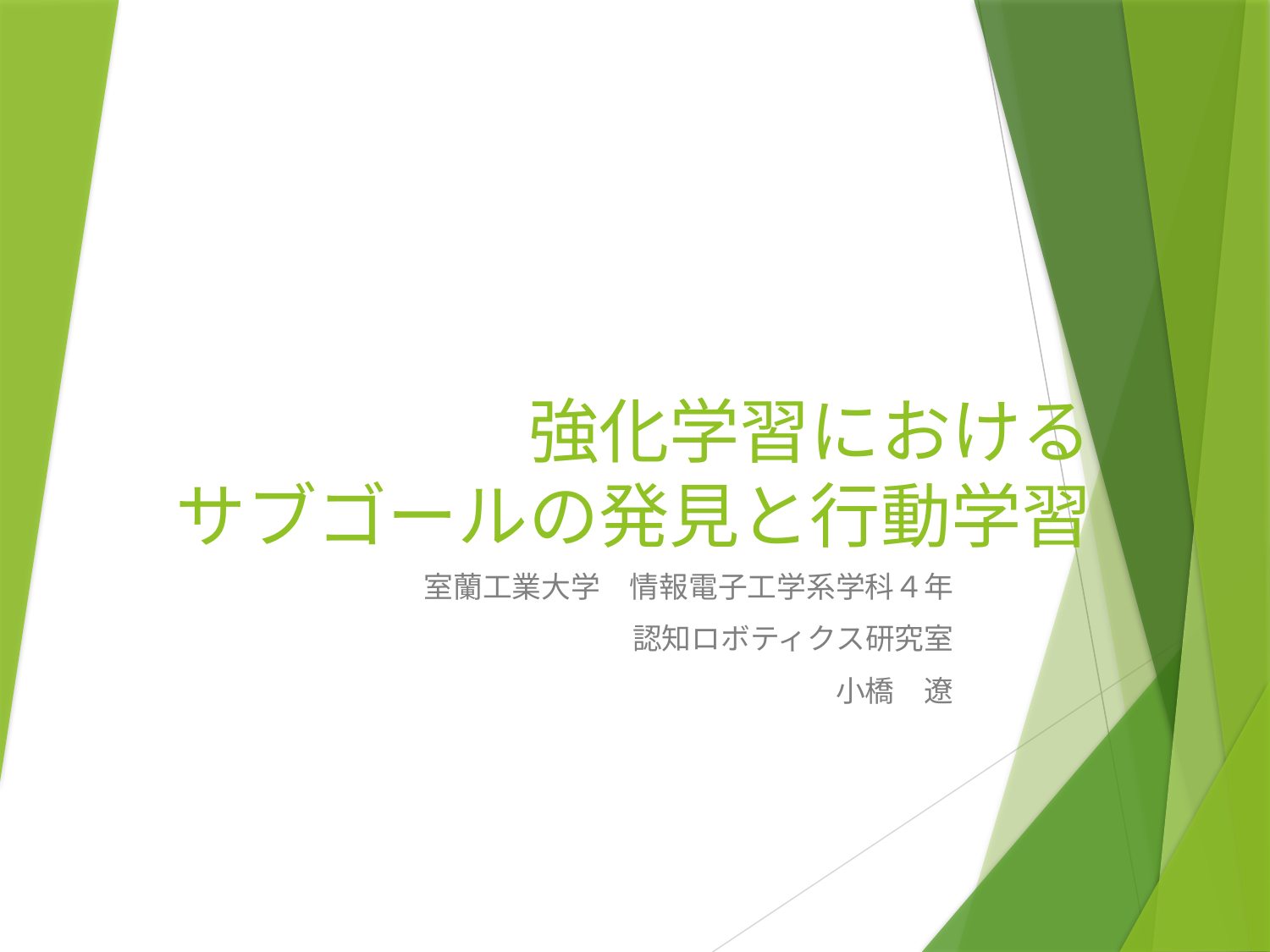

# 強化学習における サブゴールの発見と行動学習
室蘭工業大学　情報電子工学系学科４年
認知ロボティクス研究室
小橋　遼